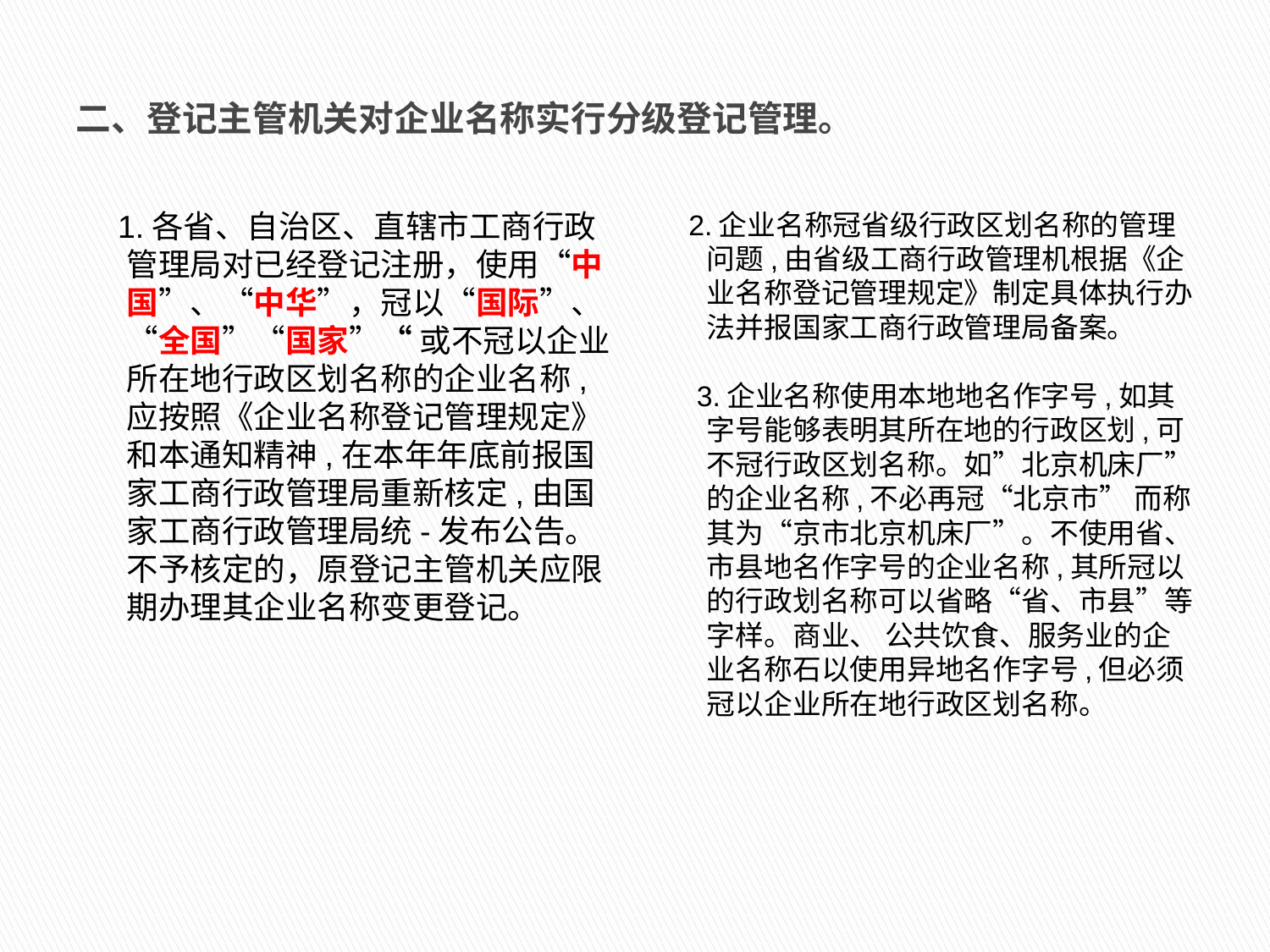

# 二、登记主管机关对企业名称实行分级登记管理。
   1.各省、自治区、直辖市工商行政管理局对已经登记注册，使用“中国”、“中华”，冠以“国际”、“全国”“国家”“ 或不冠以企业所在地行政区划名称的企业名称,应按照《企业名称登记管理规定》和本通知精神,在本年年底前报国家工商行政管理局重新核定,由国家工商行政管理局统-发布公告。不予核定的，原登记主管机关应限期办理其企业名称变更登记。
  2.企业名称冠省级行政区划名称的管理问题,由省级工商行政管理机根据《企业名称登记管理规定》制定具体执行办法并报国家工商行政管理局备案。

   3.企业名称使用本地地名作字号,如其字号能够表明其所在地的行政区划,可不冠行政区划名称。如”北京机床厂”的企业名称,不必再冠“北京市” 而称其为“京市北京机床厂”。不使用省、 市县地名作字号的企业名称,其所冠以的行政划名称可以省略“省、市县”等字样。商业、 公共饮食、服务业的企业名称石以使用异地名作字号,但必须冠以企业所在地行政区划名称。